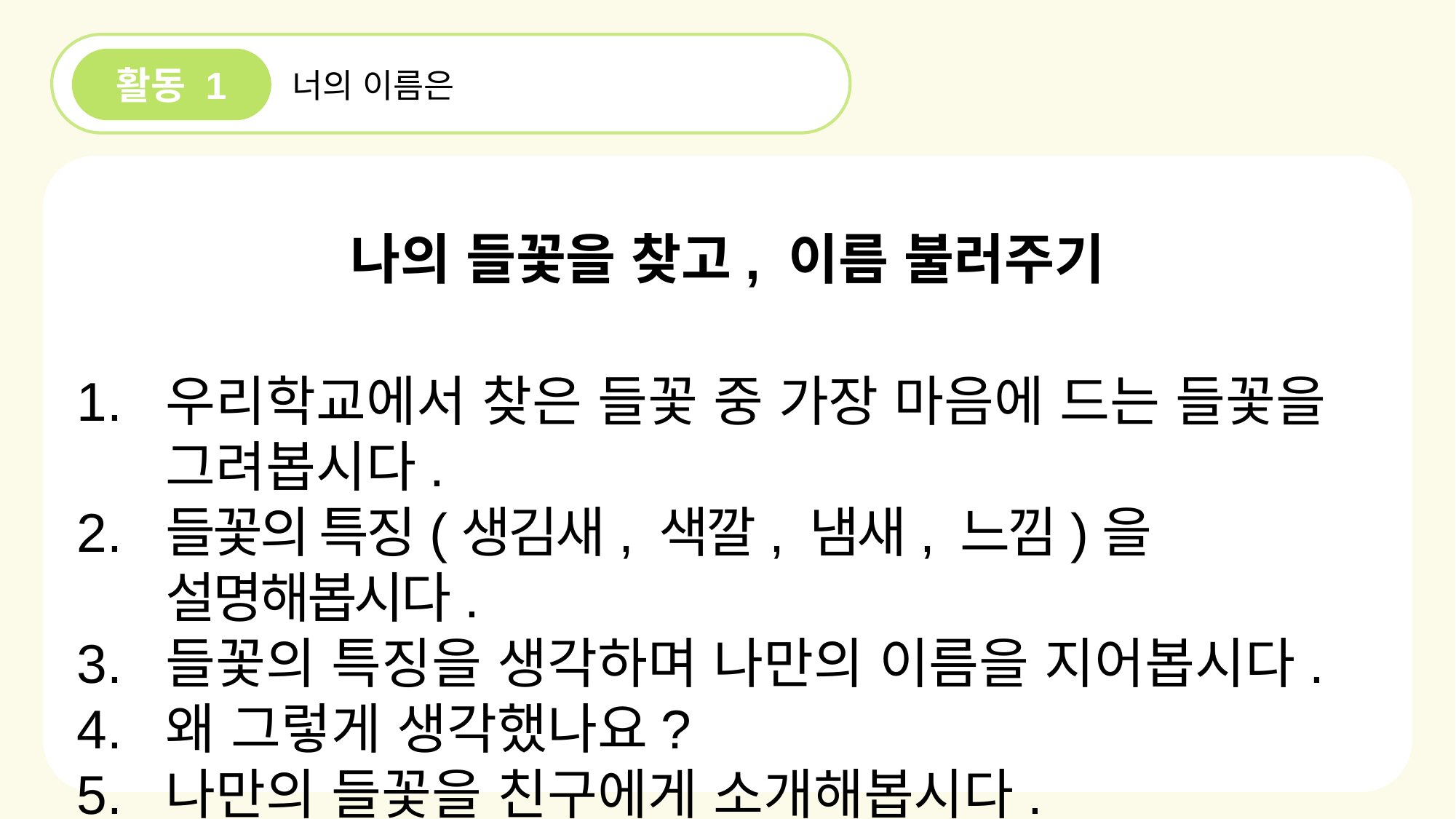

활동 1
너의 이름은

나의 들꽃을 찾고, 이름 불러주기
우리학교에서 찾은 들꽃 중 가장 마음에 드는 들꽃을 그려봅시다.
들꽃의 특징(생김새, 색깔, 냄새, 느낌)을 설명해봅시다.
들꽃의 특징을 생각하며 나만의 이름을 지어봅시다.
왜 그렇게 생각했나요?
나만의 들꽃을 친구에게 소개해봅시다.